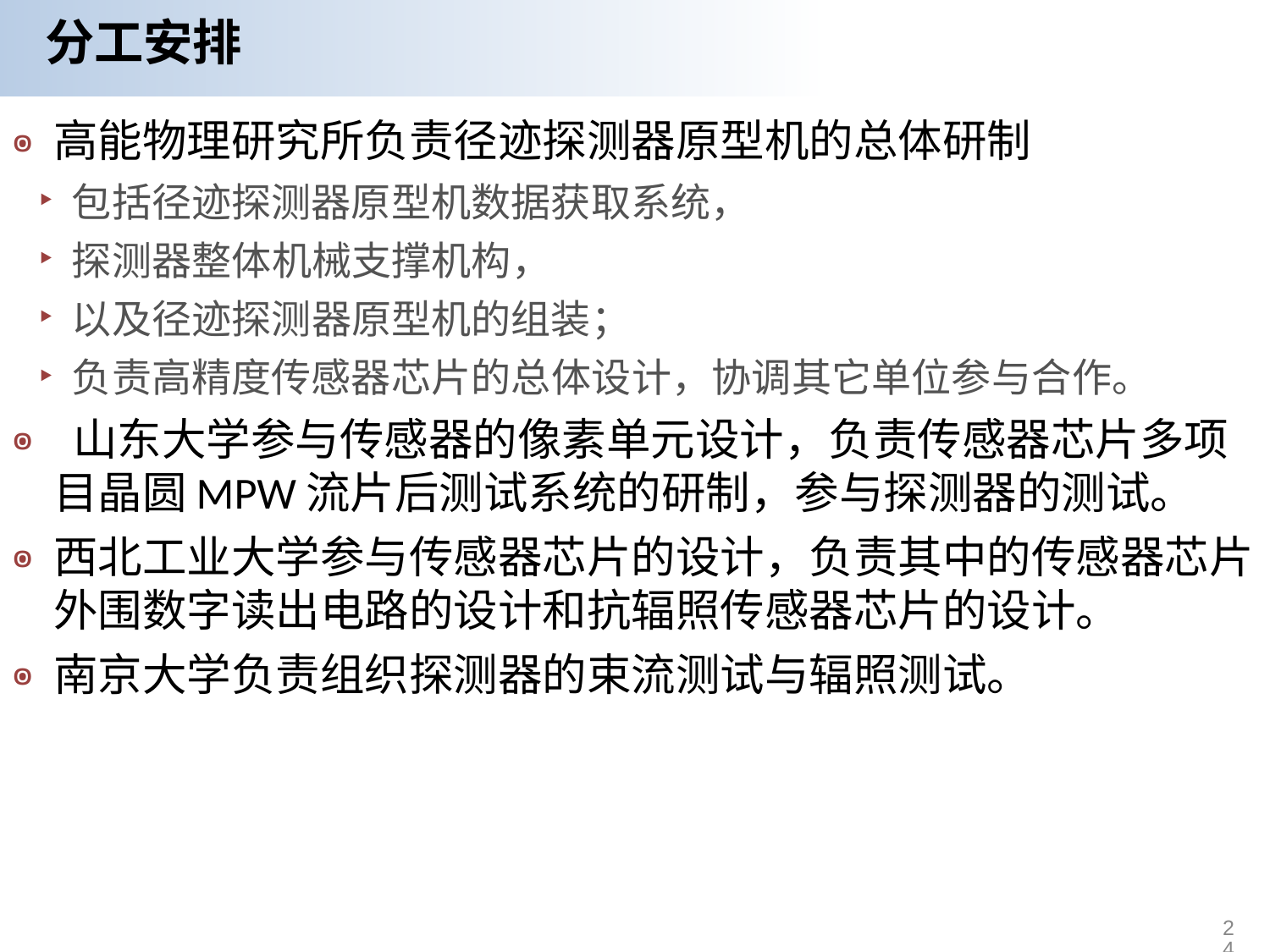

# 分工安排
高能物理研究所负责径迹探测器原型机的总体研制
包括径迹探测器原型机数据获取系统，
探测器整体机械支撑机构，
以及径迹探测器原型机的组装；
负责高精度传感器芯片的总体设计，协调其它单位参与合作。
 山东大学参与传感器的像素单元设计，负责传感器芯片多项目晶圆MPW流片后测试系统的研制，参与探测器的测试。
西北工业大学参与传感器芯片的设计，负责其中的传感器芯片外围数字读出电路的设计和抗辐照传感器芯片的设计。
南京大学负责组织探测器的束流测试与辐照测试。
24